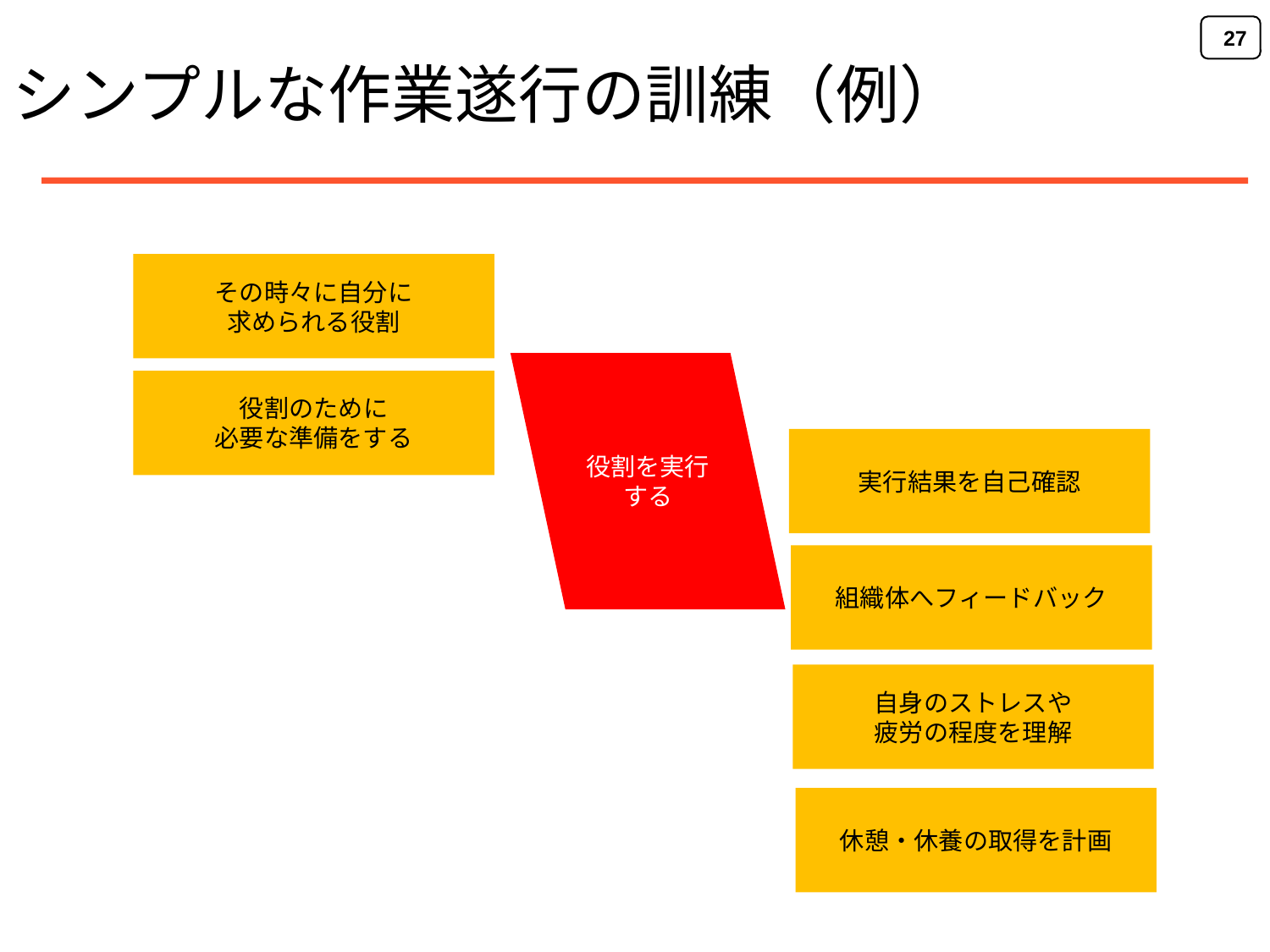

27

シンプルな作業遂行の訓練（例）

その時々に自分に
求められる役割
役割を実行
する
役割のために
必要な準備をする
実行結果を自己確認
組織体へフィードバック
自身のストレスや
疲労の程度を理解
休憩・休養の取得を計画